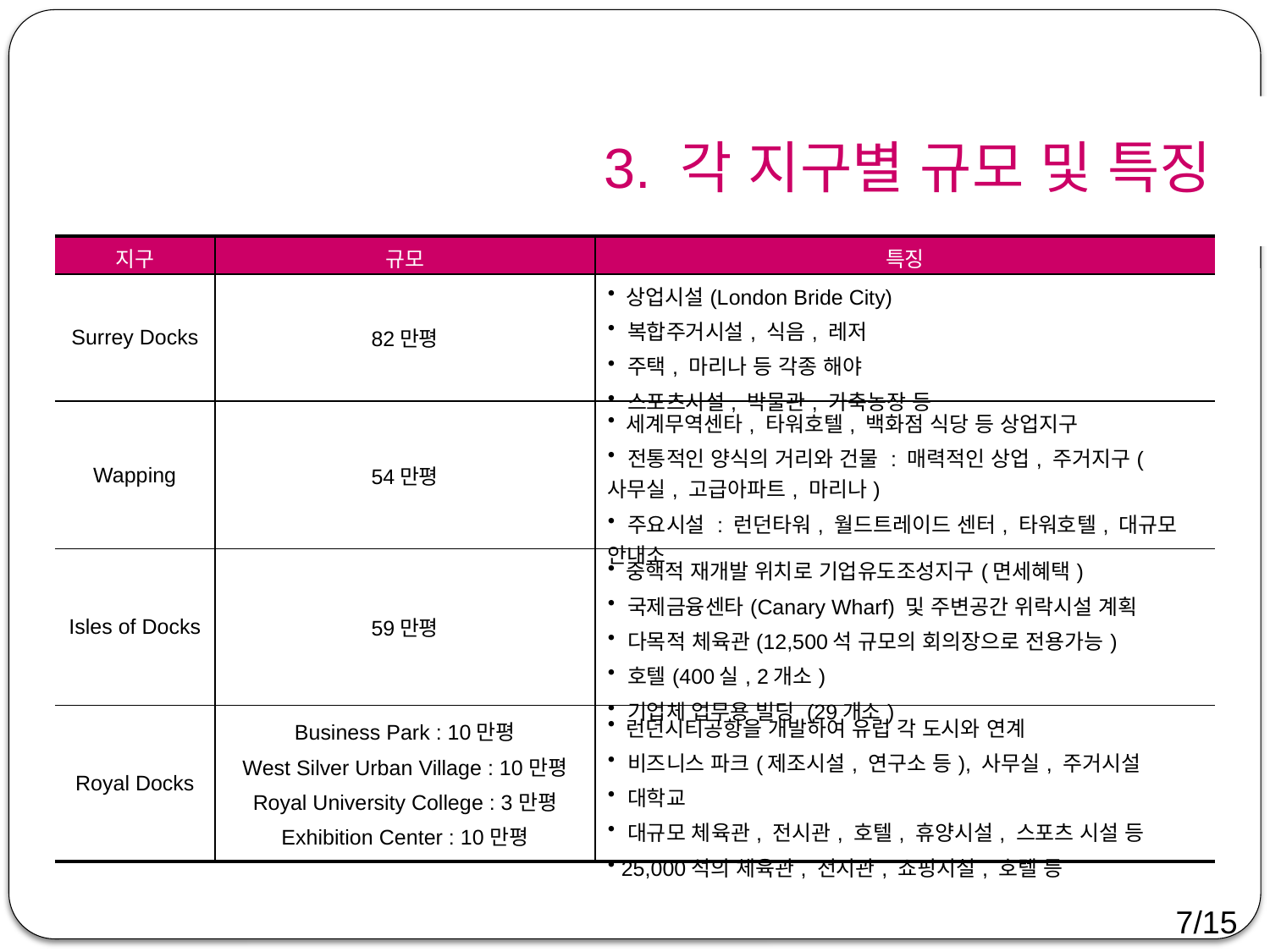

3. 각 지구별 규모 및 특징
| 지구 | 규모 | 특징 |
| --- | --- | --- |
| Surrey Docks | 82만평 | 상업시설(London Bride City) 복합주거시설, 식음, 레저 주택, 마리나 등 각종 해야 스포츠시설, 박물관, 가축농장 등 |
| Wapping | 54만평 | 세계무역센타, 타워호텔, 백화점 식당 등 상업지구 전통적인 양식의 거리와 건물 : 매력적인 상업, 주거지구(사무실, 고급아파트, 마리나) 주요시설 : 런던타워, 월드트레이드 센터, 타워호텔, 대규모 안내소 |
| Isles of Docks | 59만평 | 중핵적 재개발 위치로 기업유도조성지구(면세혜택) 국제금융센타(Canary Wharf) 및 주변공간 위락시설 계획 다목적 체육관(12,500석 규모의 회의장으로 전용가능) 호텔(400실, 2개소) 기업체 업무용 빌딩 (29개소) |
| Royal Docks | Business Park : 10만평 West Silver Urban Village : 10만평 Royal University College : 3만평 Exhibition Center : 10만평 | 런던시티공항을 개발하여 유럽 각 도시와 연계 비즈니스 파크(제조시설, 연구소 등), 사무실, 주거시설 대학교 대규모 체육관, 전시관, 호텔, 휴양시설, 스포츠 시설 등 25,000석의 체육관, 전시관, 쇼핑시설, 호텔 등 |